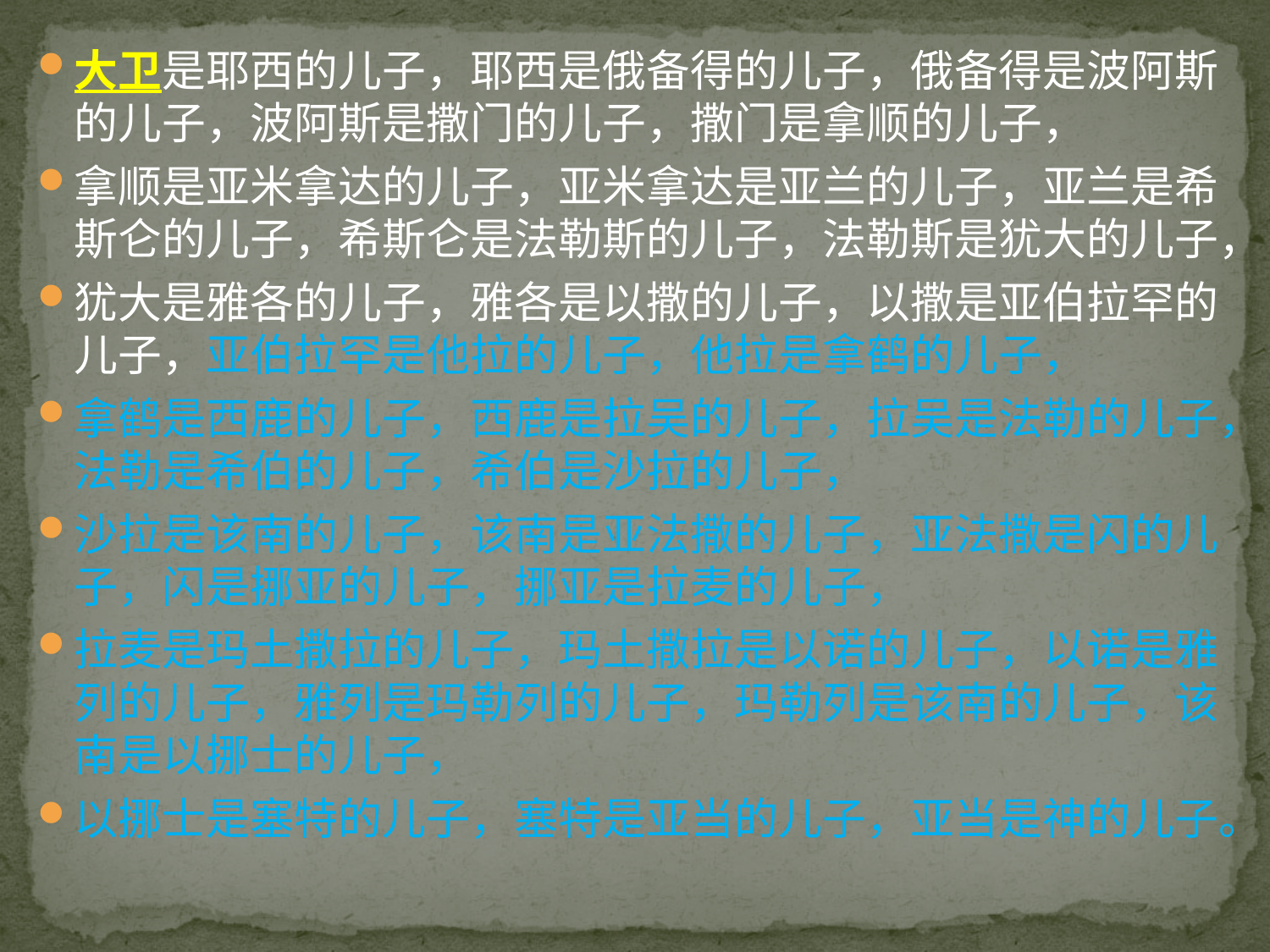

#
大卫是耶西的儿子，耶西是俄备得的儿子，俄备得是波阿斯的儿子，波阿斯是撒门的儿子，撒门是拿顺的儿子，
拿顺是亚米拿达的儿子，亚米拿达是亚兰的儿子，亚兰是希斯仑的儿子，希斯仑是法勒斯的儿子，法勒斯是犹大的儿子，
犹大是雅各的儿子，雅各是以撒的儿子，以撒是亚伯拉罕的儿子，亚伯拉罕是他拉的儿子，他拉是拿鹤的儿子，
拿鹤是西鹿的儿子，西鹿是拉吴的儿子，拉吴是法勒的儿子，法勒是希伯的儿子，希伯是沙拉的儿子，
沙拉是该南的儿子，该南是亚法撒的儿子，亚法撒是闪的儿子，闪是挪亚的儿子，挪亚是拉麦的儿子，
拉麦是玛土撒拉的儿子，玛土撒拉是以诺的儿子，以诺是雅列的儿子，雅列是玛勒列的儿子，玛勒列是该南的儿子，该南是以挪士的儿子，
以挪士是塞特的儿子，塞特是亚当的儿子，亚当是神的儿子。